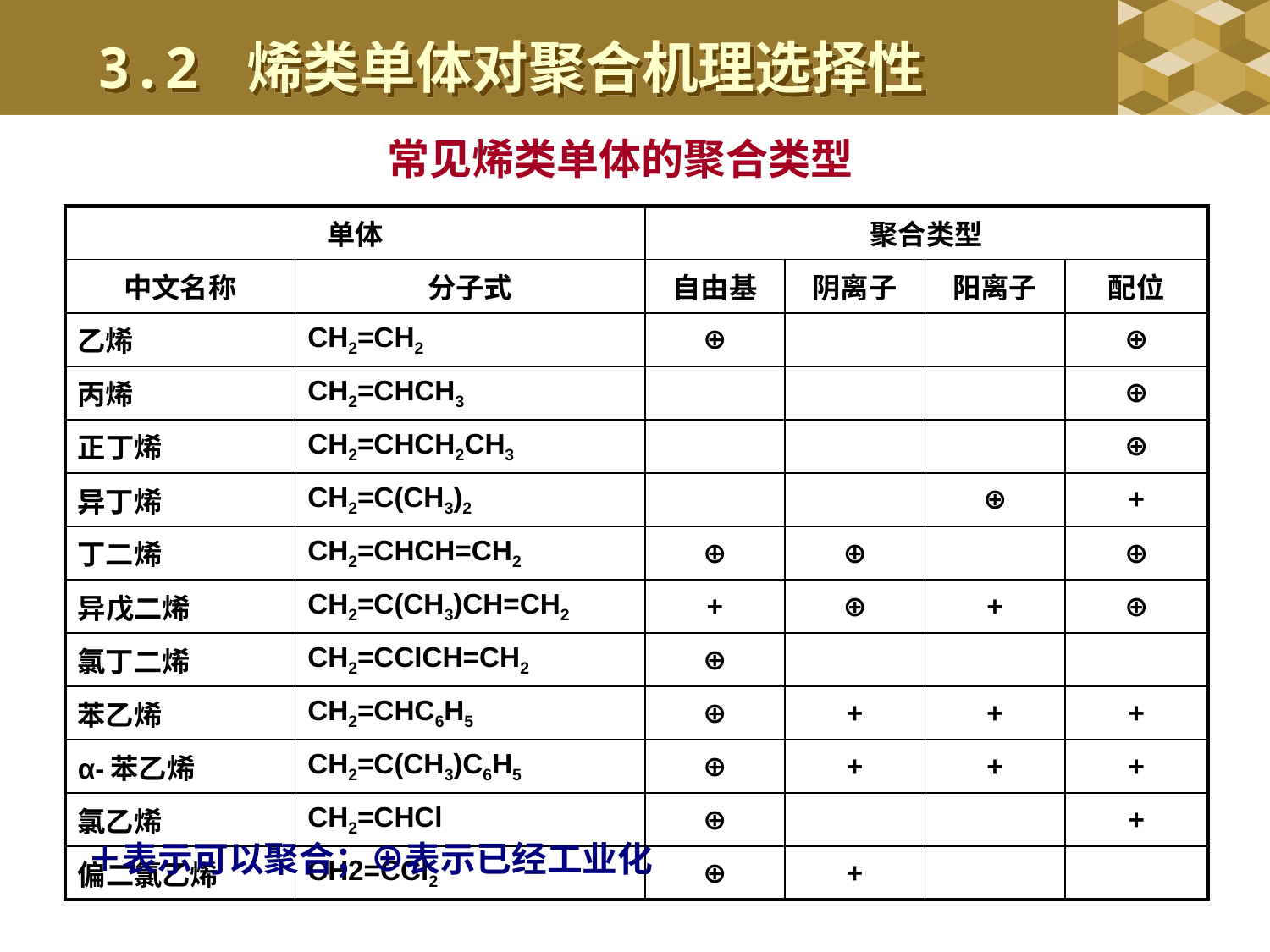

3.2 烯类单体对聚合机理选择性
常见烯类单体的聚合类型
| 单体 |  | 聚合类型 |  |  |  |
| --- | --- | --- | --- | --- | --- |
| 中文名称 | 分子式 | 自由基 | 阴离子 | 阳离子 | 配位 |
| 乙烯 | CH2=CH2 | ⊕ |  |  | ⊕ |
| 丙烯 | CH2=CHCH3 |  |  |  | ⊕ |
| 正丁烯 | CH2=CHCH2CH3 |  |  |  | ⊕ |
| 异丁烯 | CH2=C(CH3)2 |  |  | ⊕ | + |
| 丁二烯 | CH2=CHCH=CH2 | ⊕ | ⊕ |  | ⊕ |
| 异戊二烯 | CH2=C(CH3)CH=CH2 | + | ⊕ | + | ⊕ |
| 氯丁二烯 | CH2=CClCH=CH2 | ⊕ |  |  |  |
| 苯乙烯 | CH2=CHC6H5 | ⊕ | + | + | + |
| α-苯乙烯 | CH2=C(CH3)C6H5 | ⊕ | + | + | + |
| 氯乙烯 | CH2=CHCl | ⊕ |  |  | + |
| 偏二氯乙烯 | CH2=CCl2 | ⊕ | + |  |  |
＋表示可以聚合；⊕表示已经工业化